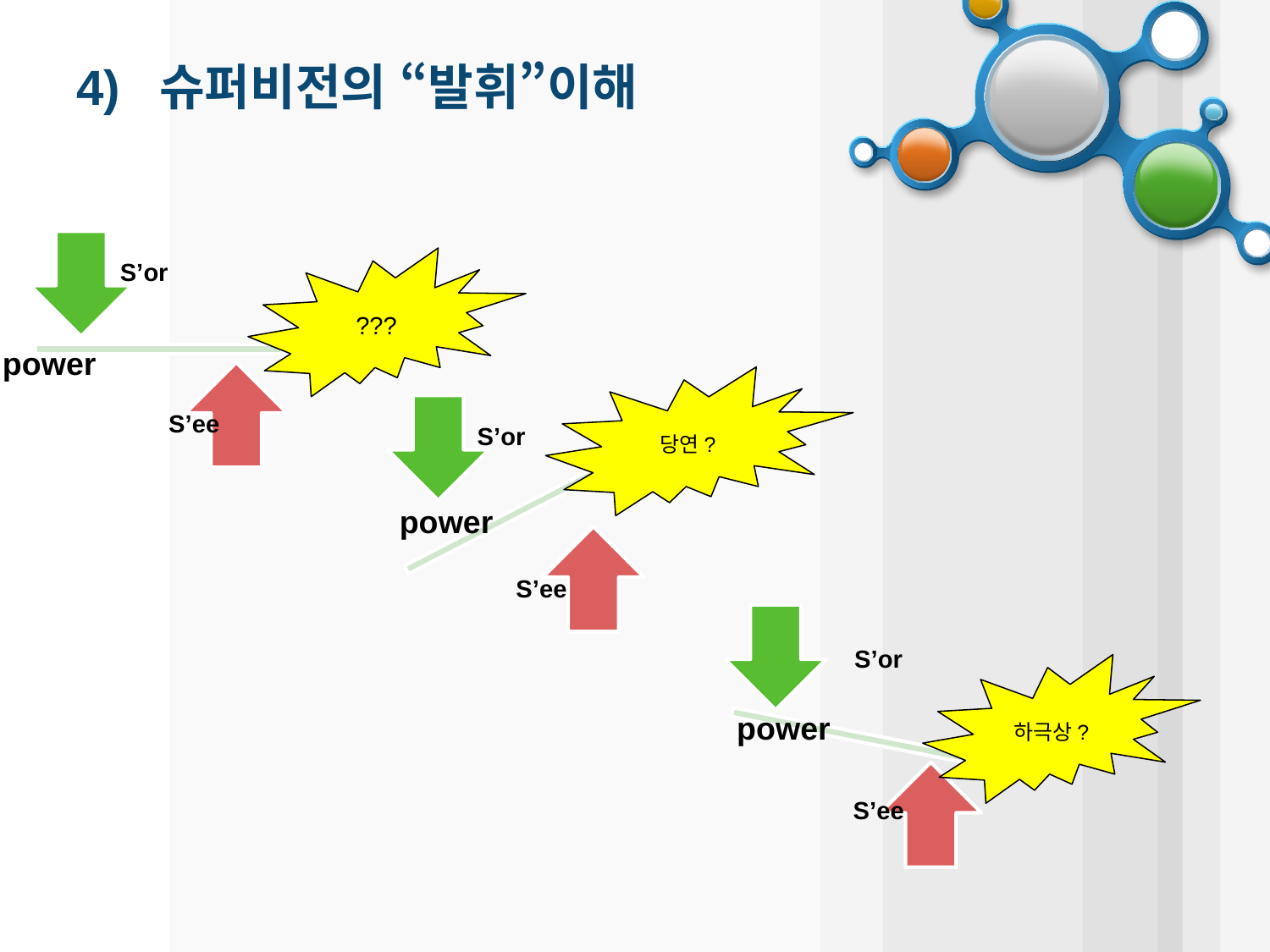

# 4)  슈퍼비전의 “발휘”이해
S’or
S’ee
???
power
당연?
S’or
S’ee
power
S’or
S’ee
하극상?
power